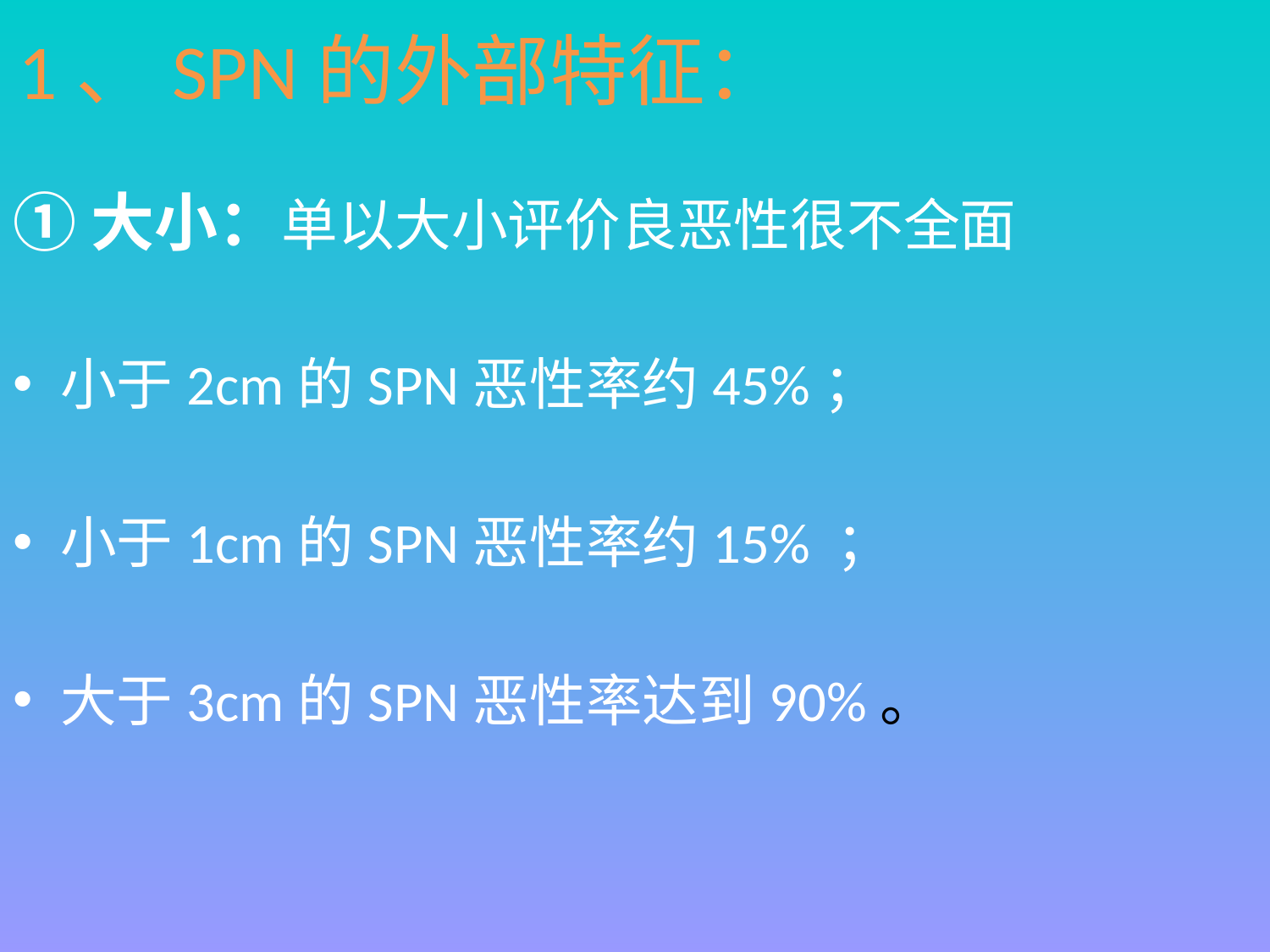

# 1、SPN的外部特征：
①大小：单以大小评价良恶性很不全面

小于2cm的SPN恶性率约45%；

小于1cm的SPN恶性率约15% ；

大于3cm的SPN恶性率达到90%。